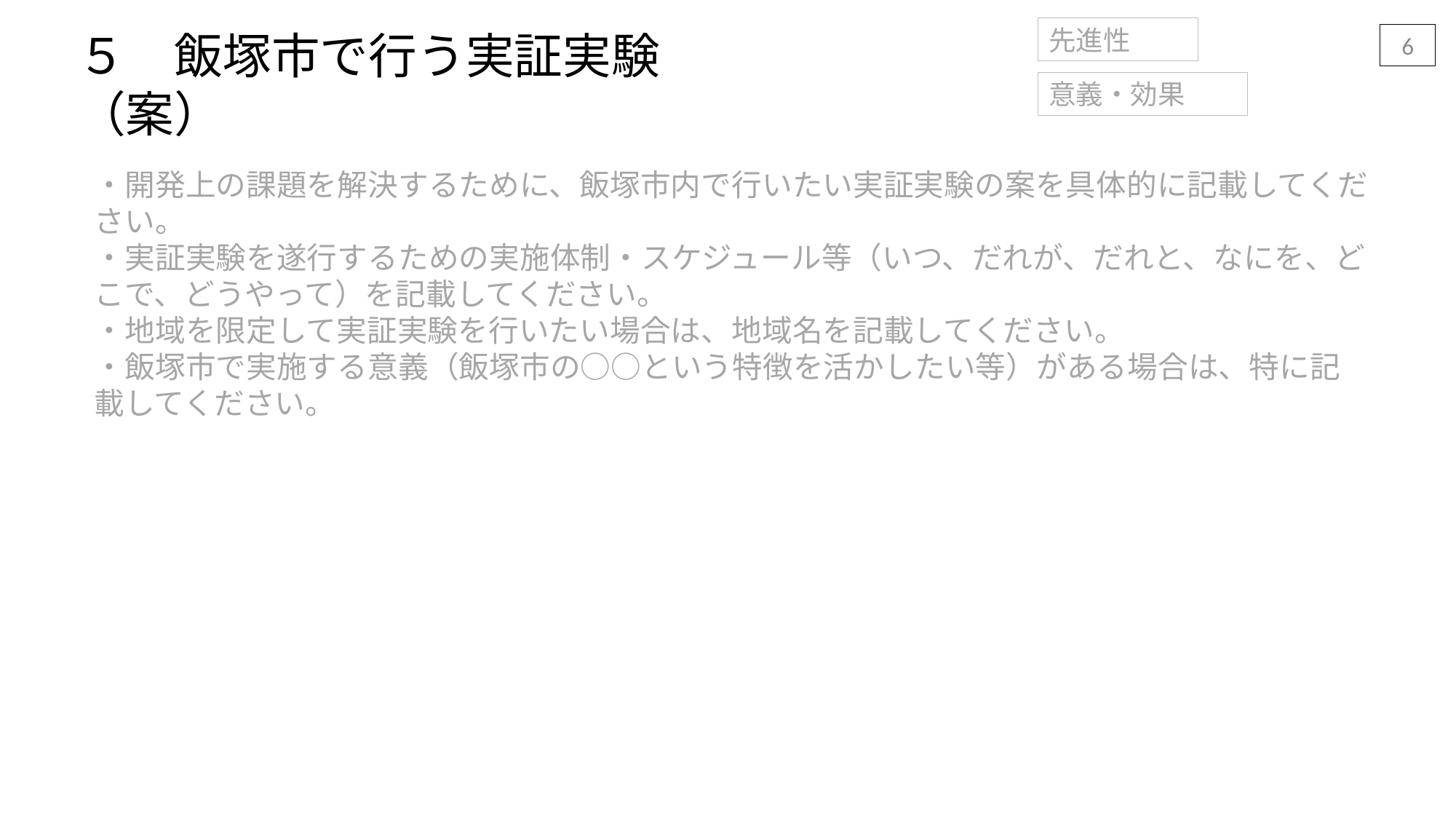

先進性
6
５　飯塚市で行う実証実験（案）
意義・効果

・開発上の課題を解決するために、飯塚市内で行いたい実証実験の案を具体的に記載してください。
・実証実験を遂行するための実施体制・スケジュール等（いつ、だれが、だれと、なにを、どこで、どうやって）を記載してください。
・地域を限定して実証実験を行いたい場合は、地域名を記載してください。
・飯塚市で実施する意義（飯塚市の○○という特徴を活かしたい等）がある場合は、特に記載してください。